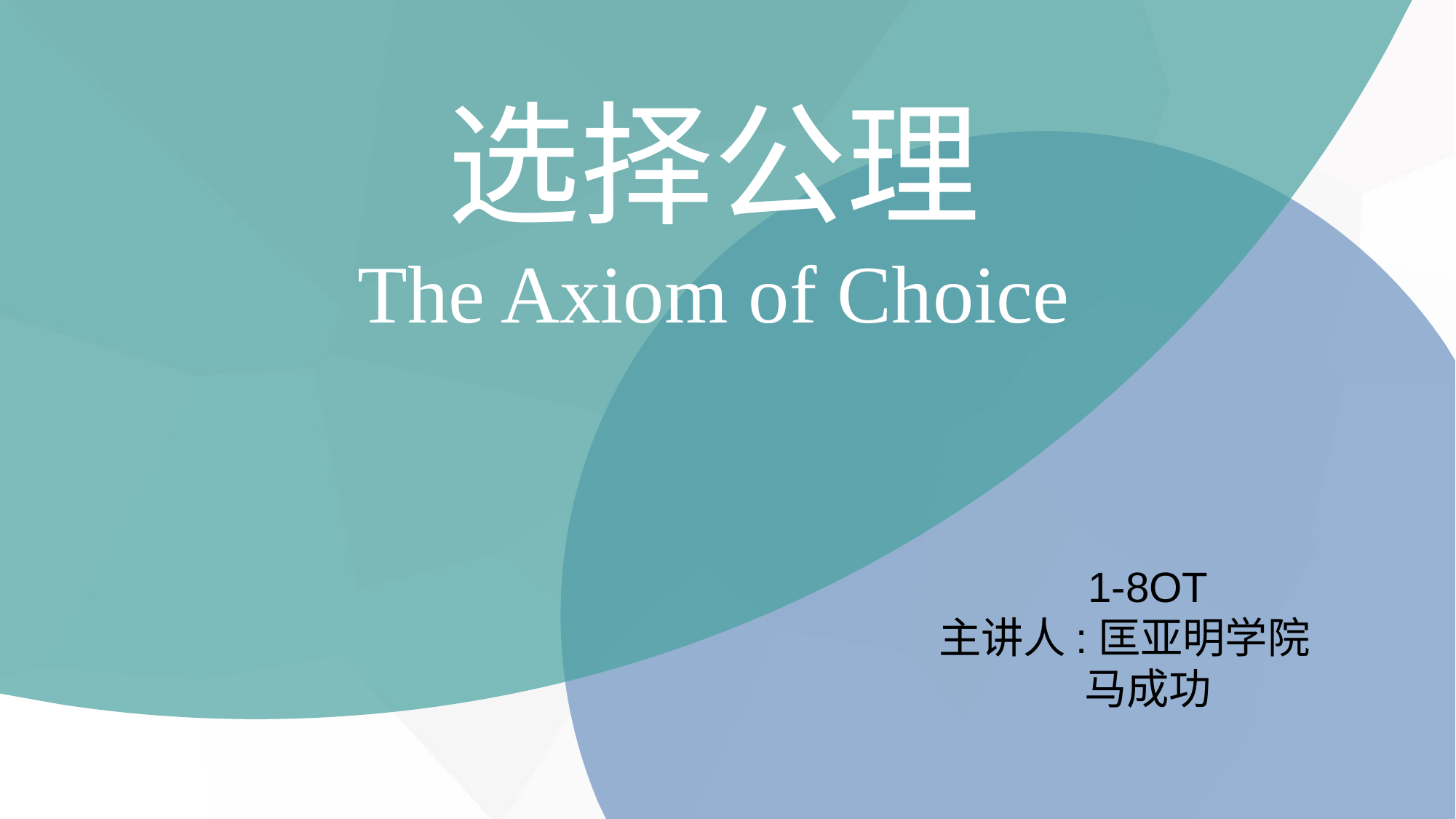

选择公理
The Axiom of Choice

1-8OT
主讲人:匡亚明学院      马成功